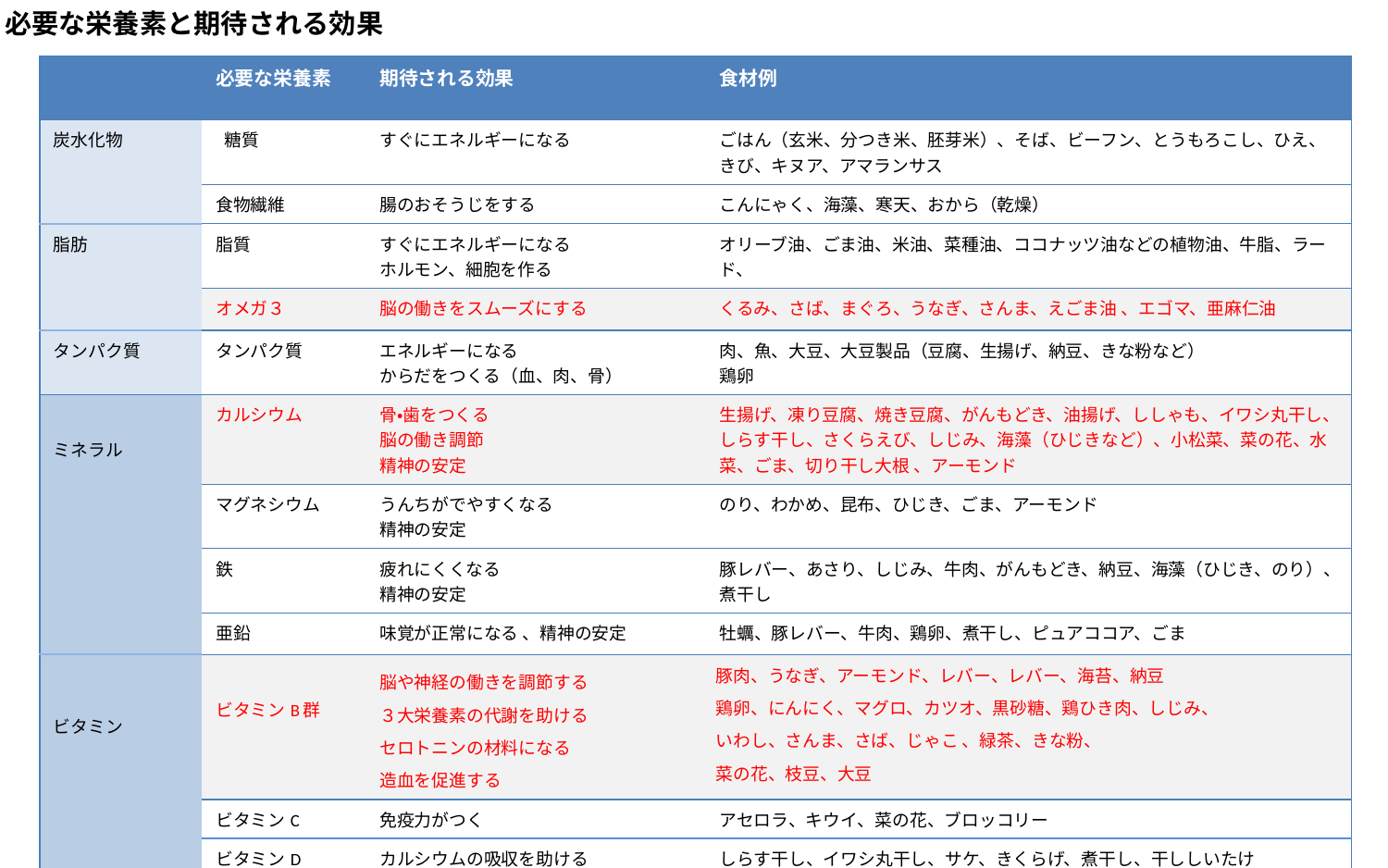

必要な栄養素と期待される効果
|  | 必要な栄養素 | 期待される効果 | 食材例 |
| --- | --- | --- | --- |
| 炭水化物 | 糖質 | すぐにエネルギーになる | ごはん（玄米、分つき米、胚芽米）、そば、ビーフン、とうもろこし、ひえ、きび、キヌア、アマランサス |
|  | 食物繊維 | 腸のおそうじをする | こんにゃく、海藻、寒天、おから（乾燥） |
| 脂肪 | 脂質 | すぐにエネルギーになる ホルモン、細胞を作る | オリーブ油、ごま油、米油、菜種油、ココナッツ油などの植物油、牛脂、ラード、 |
|  | オメガ３ | 脳の働きをスムーズにする | くるみ、さば、まぐろ、うなぎ、さんま、えごま油 、エゴマ、亜麻仁油 |
| タンパク質 | タンパク質 | エネルギーになる からだをつくる（血、肉、骨） | 肉、魚、大豆、大豆製品（豆腐、生揚げ、納豆、きな粉など） 鶏卵 |
| ミネラル | カルシウム | 骨・歯をつくる 脳の働き調節 精神の安定 | 生揚げ、凍り豆腐、焼き豆腐、がんもどき、油揚げ、ししゃも、イワシ丸干し、しらす干し、さくらえび、しじみ、海藻（ひじきなど）、小松菜、菜の花、水菜、ごま、切り干し大根 、アーモンド |
|  | マグネシウム | うんちがでやすくなる 精神の安定 | のり、わかめ、昆布、ひじき、ごま、アーモンド |
|  | 鉄 | 疲れにくくなる 精神の安定 | 豚レバー、あさり、しじみ、牛肉、がんもどき、納豆、海藻（ひじき、のり）、煮干し |
|  | 亜鉛 | 味覚が正常になる 、精神の安定 | 牡蠣、豚レバー、牛肉、鶏卵、煮干し、ピュアココア、ごま |
| ビタミン | ビタミンB群 | 脳や神経の働きを調節する ３大栄養素の代謝を助ける セロトニンの材料になる 造血を促進する | 豚肉、うなぎ、アーモンド、レバー、レバー、海苔、納豆 鶏卵、にんにく、マグロ、カツオ、黒砂糖、鶏ひき肉、しじみ、 いわし、さんま、さば、じゃこ 、緑茶、きな粉、 菜の花、枝豆、大豆 |
|  | ビタミンC | 免疫力がつく | アセロラ、キウイ、菜の花、ブロッコリー |
|  | ビタミンD | カルシウムの吸収を助ける 成長を促進する | しらす干し、イワシ丸干し、サケ、きくらげ、煮干し、干ししいたけ キノコ類 |